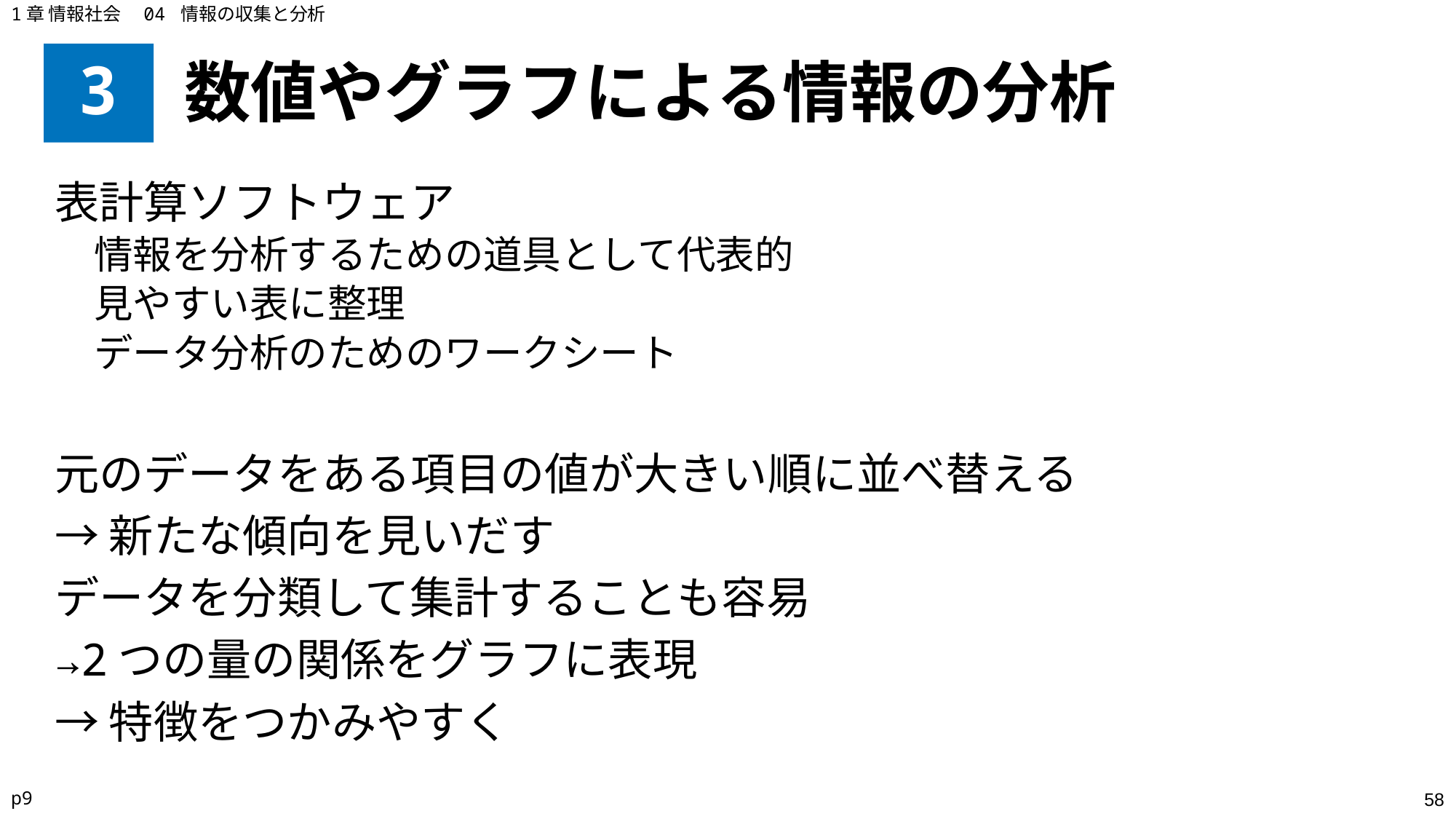

1章 情報社会　04 情報の収集と分析

# 3
数値やグラフによる情報の分析
表計算ソフトウェア
情報を分析するための道具として代表的
見やすい表に整理
データ分析のためのワークシート

元のデータをある項目の値が大きい順に並べ替える
→新たな傾向を見いだす
データを分類して集計することも容易
→2つの量の関係をグラフに表現
→特徴をつかみやすく
p9
58